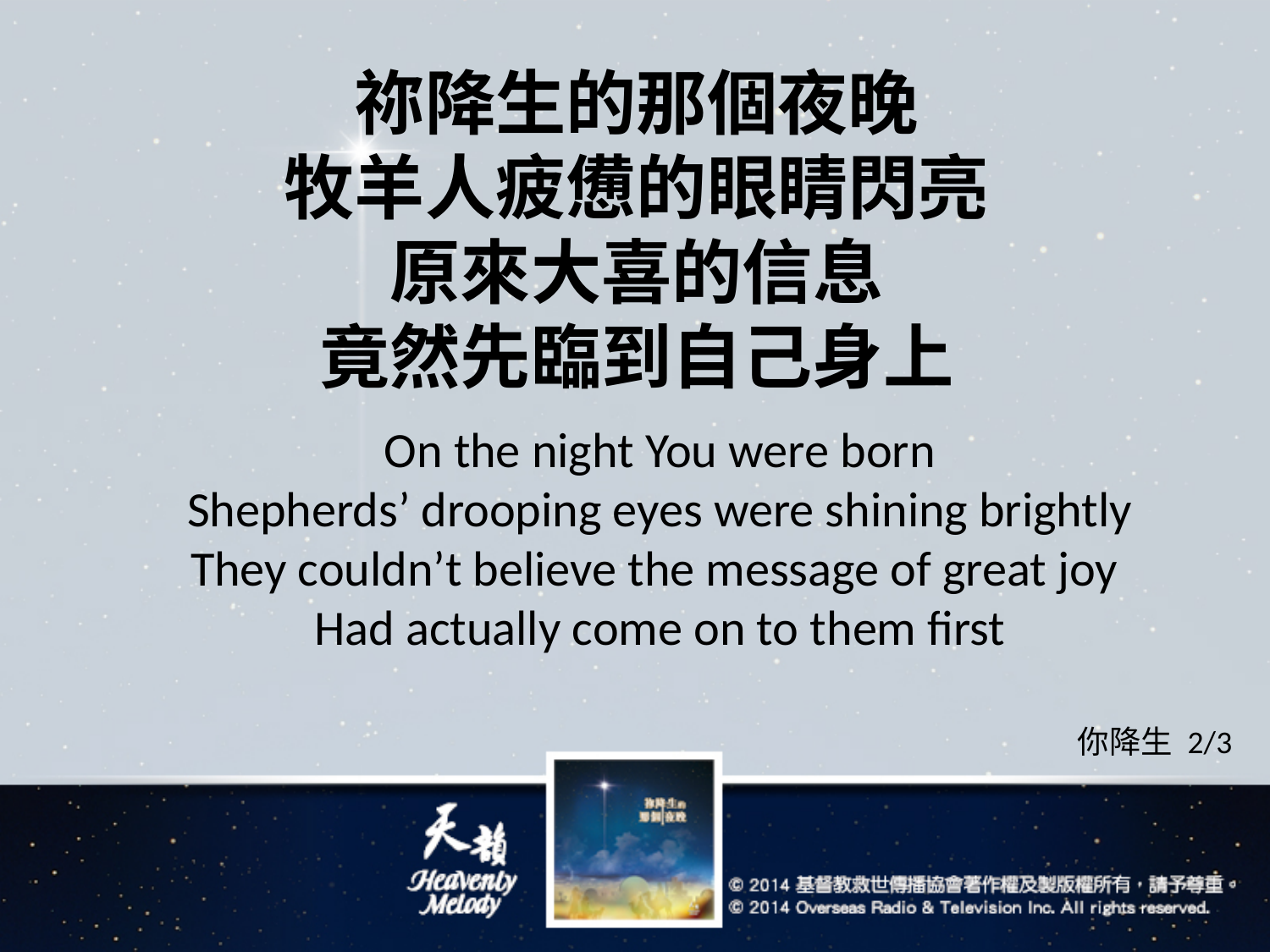

# 祢降生的那個夜晚 牧羊人疲憊的眼睛閃亮 原來大喜的信息 竟然先臨到自己身上
On the night You were born
Shepherds’ drooping eyes were shining brightly
They couldn’t believe the message of great joy
Had actually come on to them first
你降生 2/3